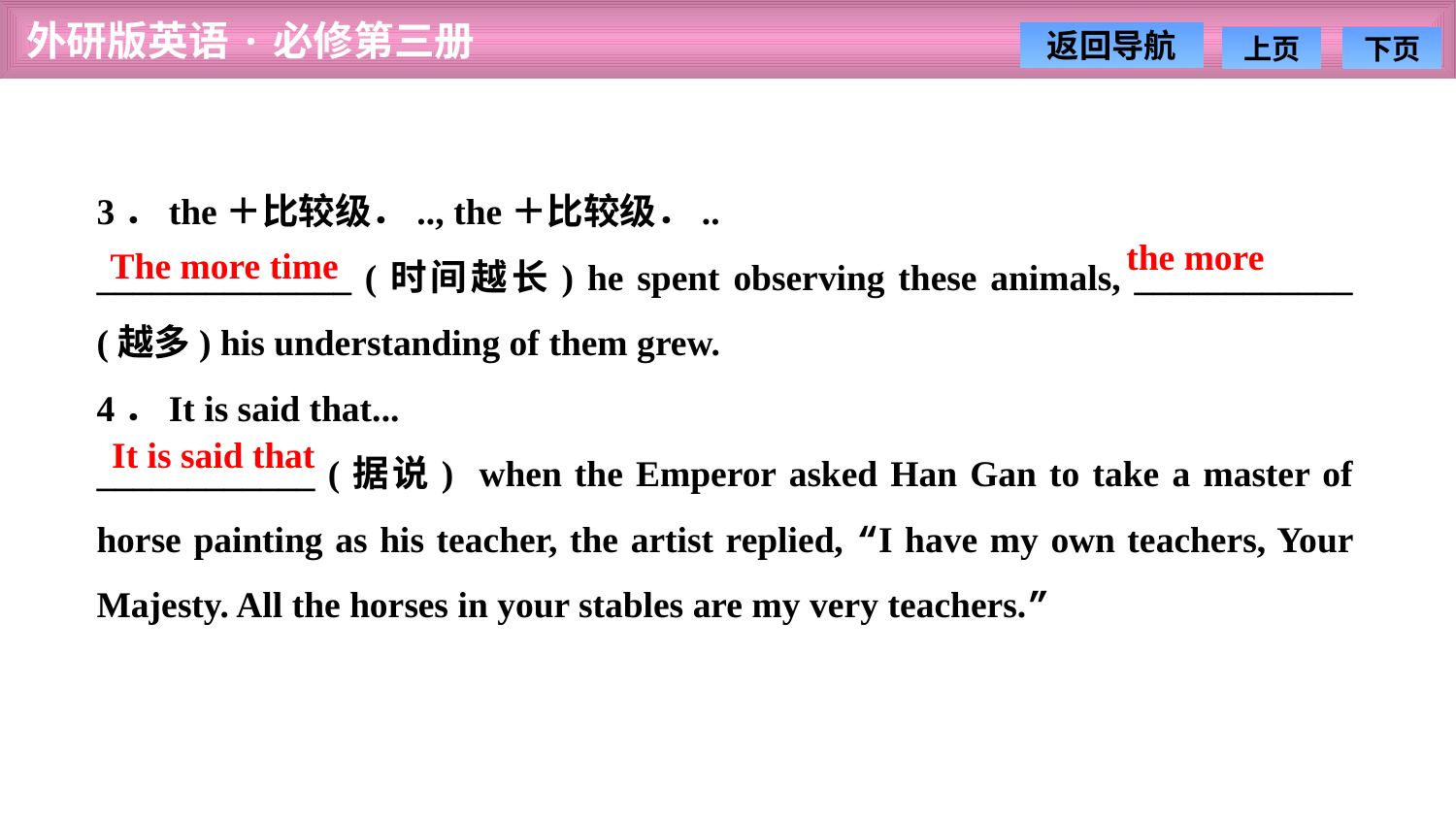

3．the＋比较级．.., the＋比较级．..
______________ (时间越长) he spent observing these animals, ____________ (越多) his understanding of them grew.
4．It is said that...
____________ (据说)  when the Emperor asked Han Gan to take a master of horse painting as his teacher, the artist replied, “I have my own teachers, Your Majesty. All the horses in your stables are my very teachers.”
the more
The more time
It is said that